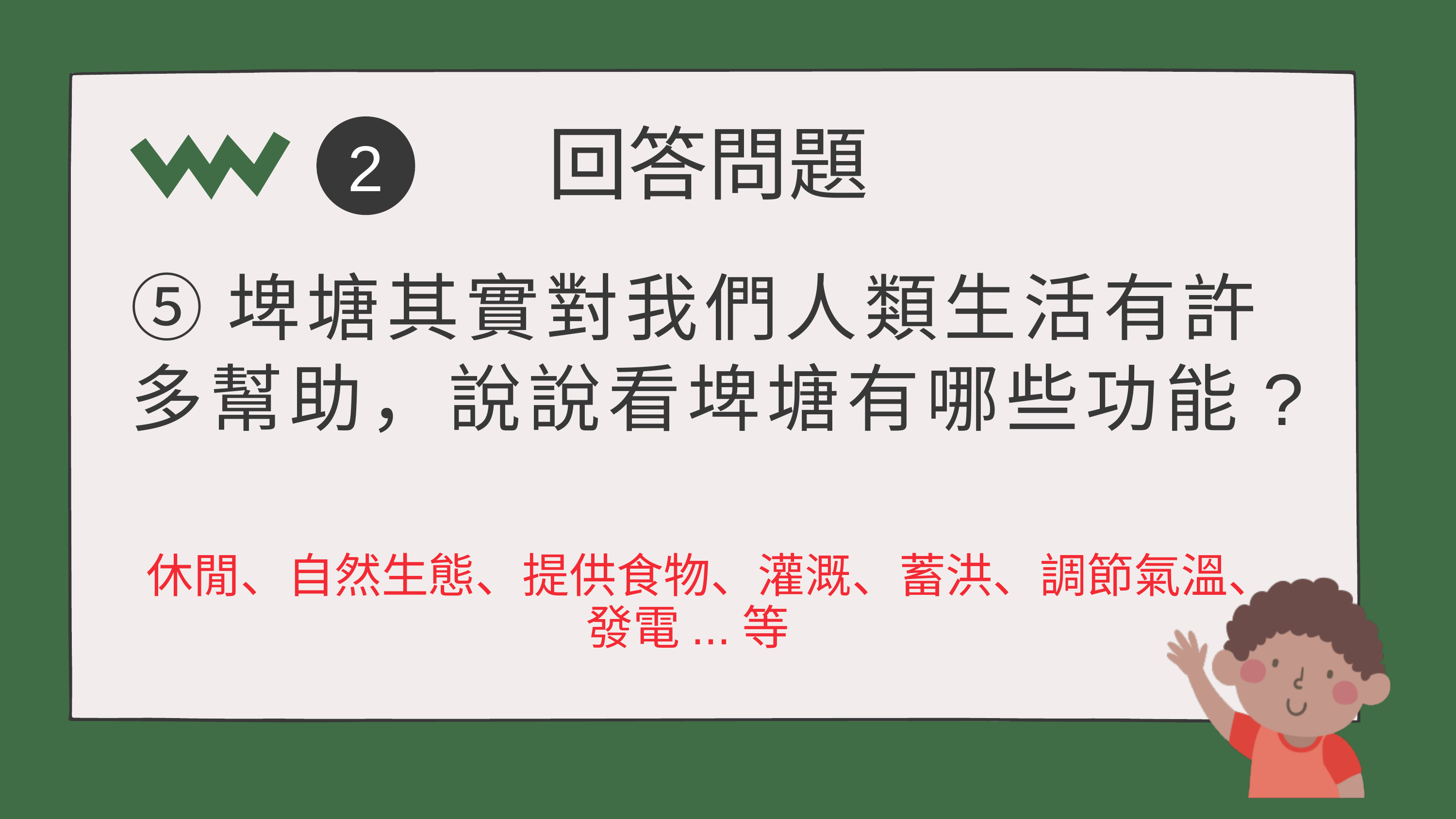

2
回答問題

⑤埤塘其實對我們人類生活有許多幫助，說說看埤塘有哪些功能?
休閒、自然生態、提供食物、灌溉、蓄洪、調節氣溫、發電...等